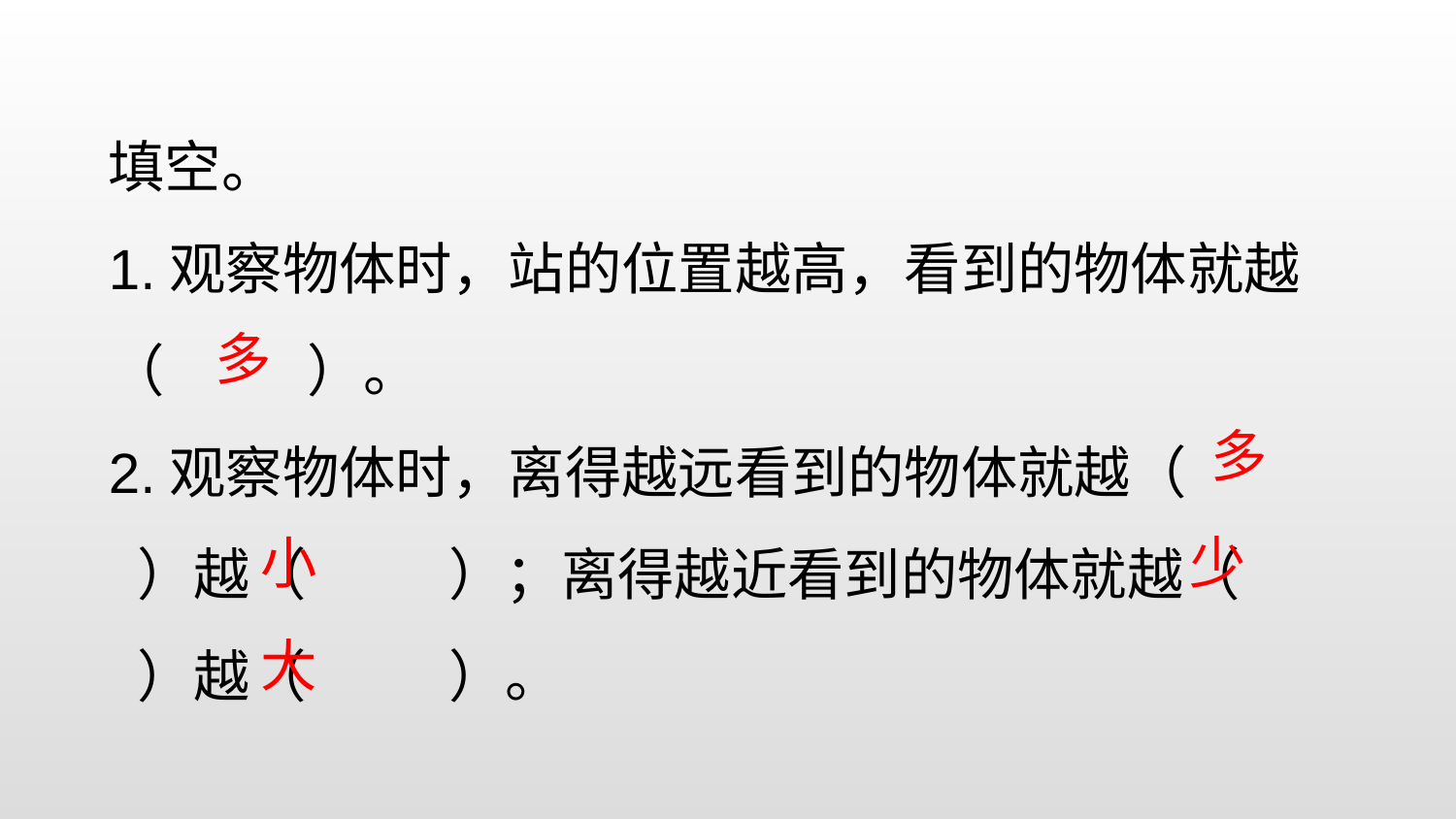

填空。
1.观察物体时，站的位置越高，看到的物体就越（     ）。
2.观察物体时，离得越远看到的物体就越（     ）越（     ）；离得越近看到的物体就越（     ）越（     ）。
多
多
小
少
大